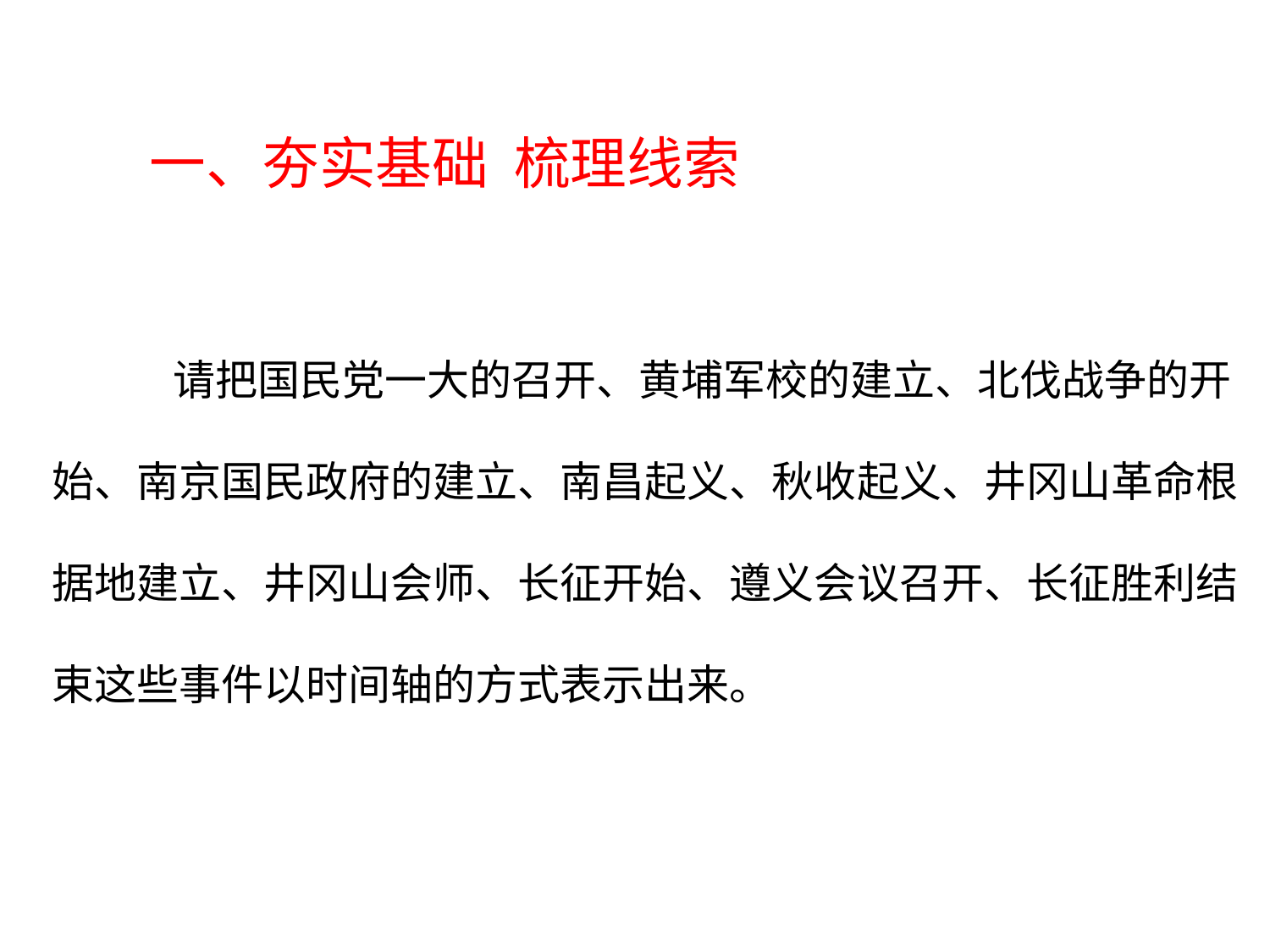

# 一、夯实基础  梳理线索
     请把国民党一大的召开、黄埔军校的建立、北伐战争的开始、南京国民政府的建立、南昌起义、秋收起义、井冈山革命根据地建立、井冈山会师、长征开始、遵义会议召开、长征胜利结束这些事件以时间轴的方式表示出来。